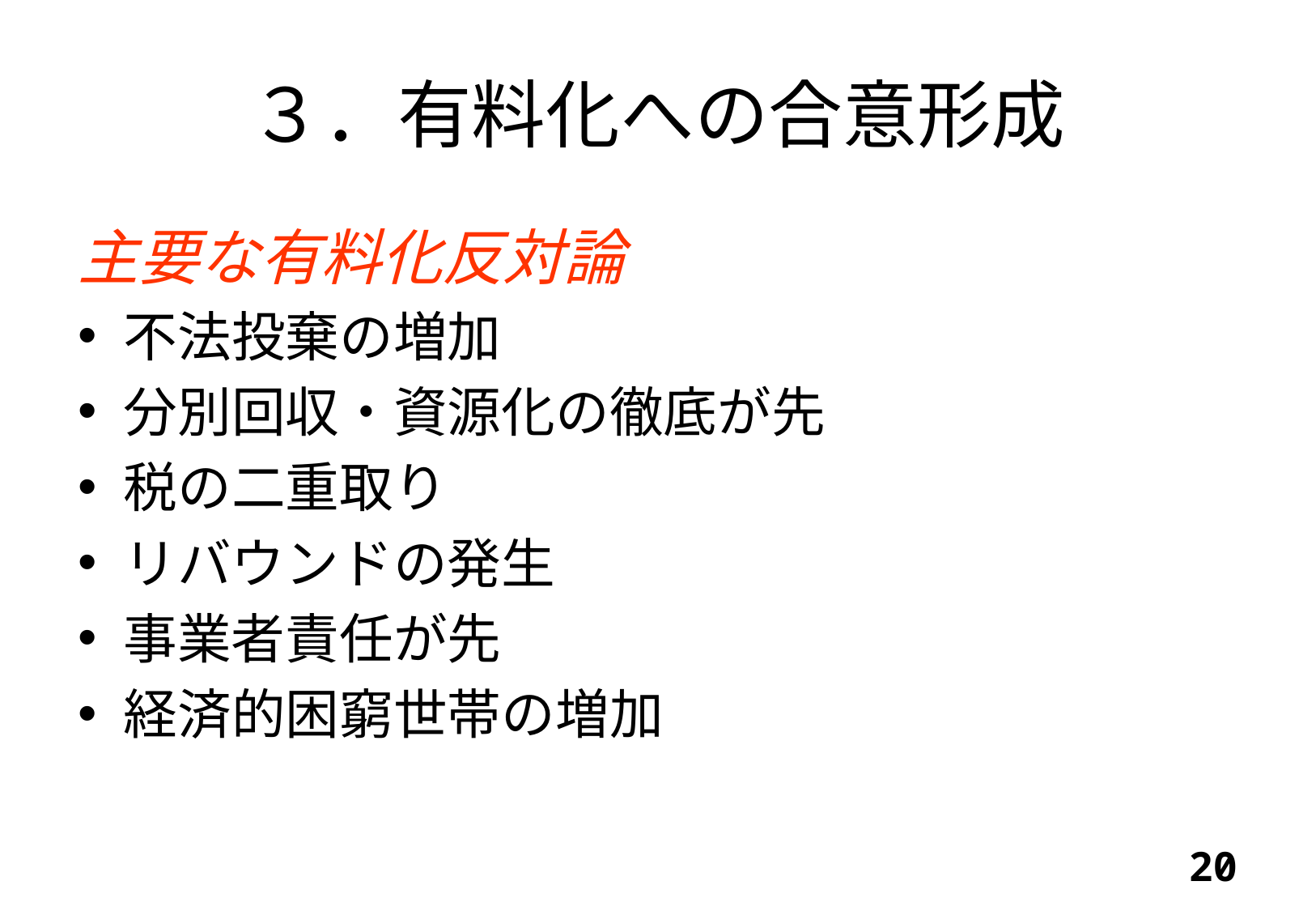

# ３．有料化への合意形成
主要な有料化反対論
不法投棄の増加
分別回収・資源化の徹底が先
税の二重取り
リバウンドの発生
事業者責任が先
経済的困窮世帯の増加

20